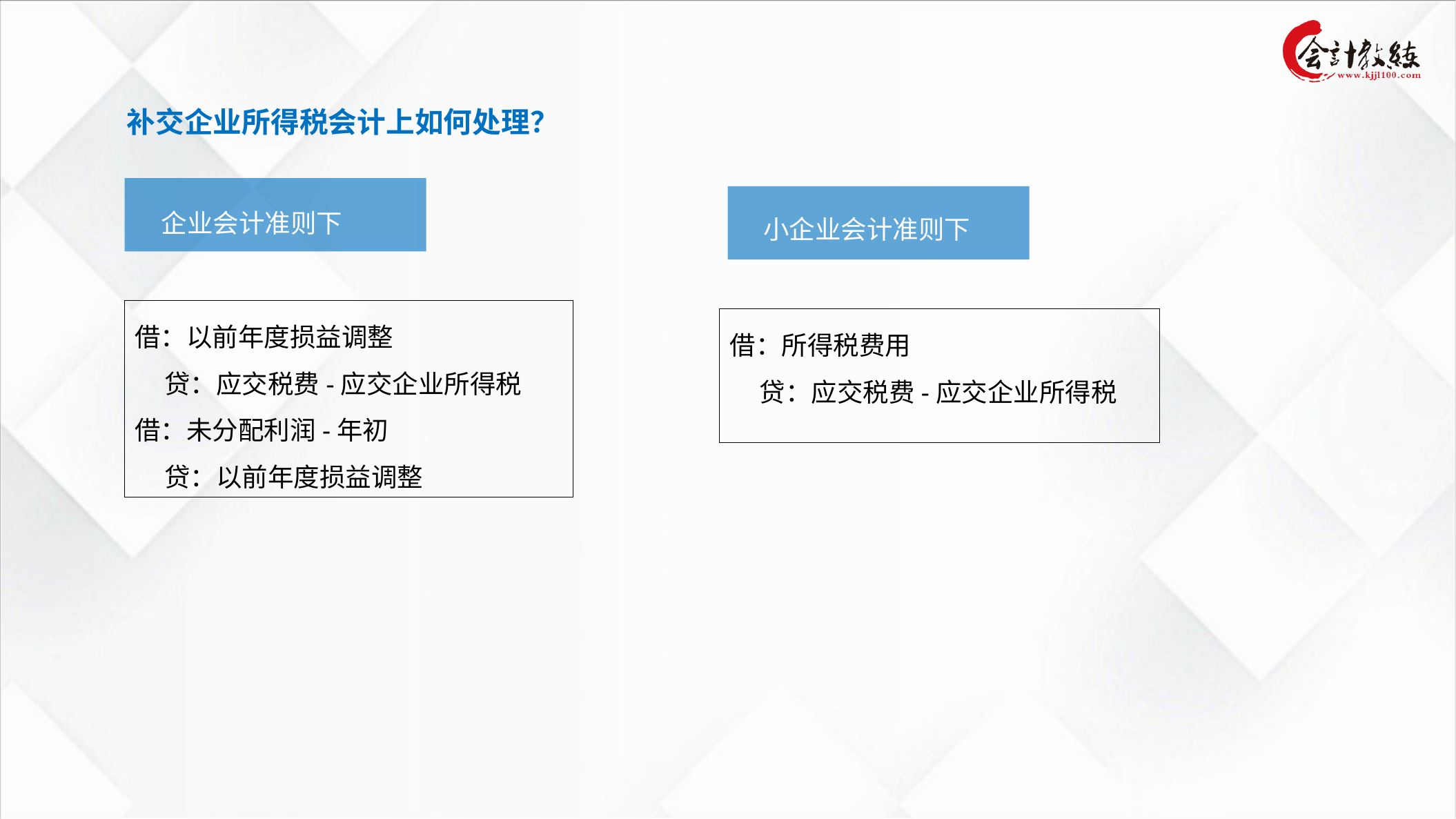

补交企业所得税会计上如何处理？

借：以前年度损益调整
    贷：应交税费-应交企业所得税
借：未分配利润-年初
    贷：以前年度损益调整
企业会计准则下

小企业会计准则下
借：所得税费用
    贷：应交税费-应交企业所得税